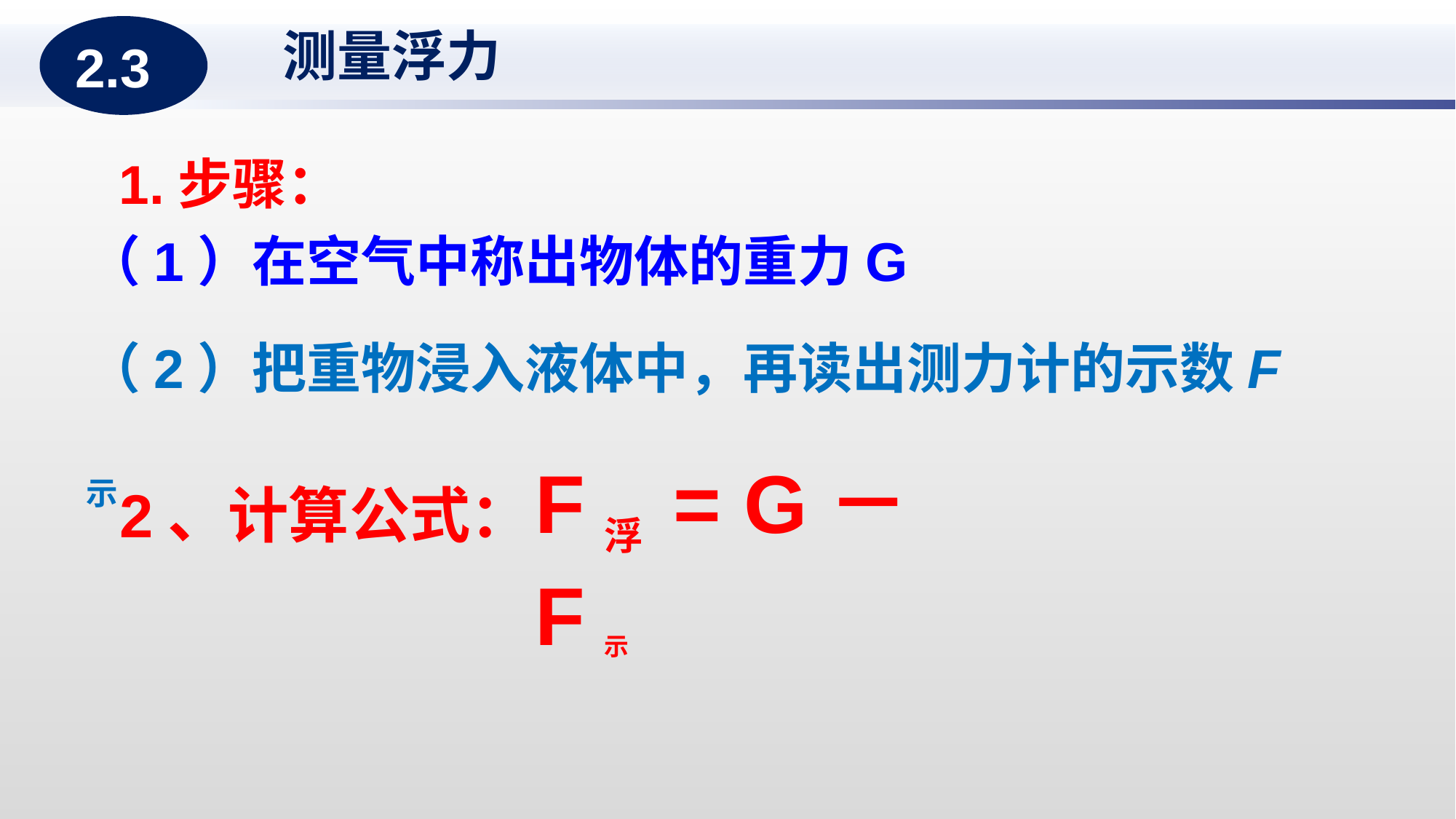

测量浮力

2.3
1.步骤：
（1）在空气中称出物体的重力G
（2）把重物浸入液体中，再读出测力计的示数F示

F浮 = G－F示
2、计算公式：
小猪快跑